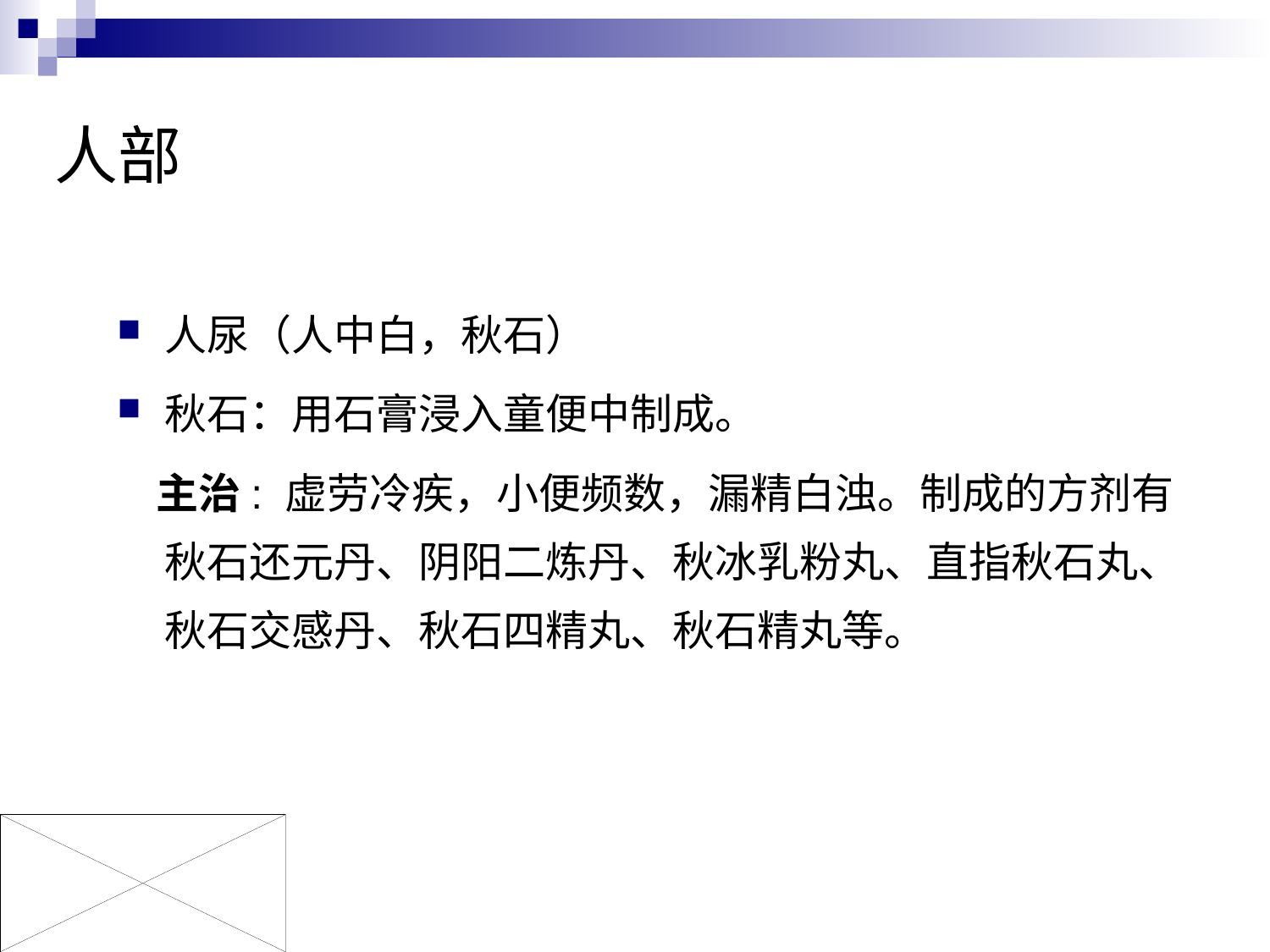

# 人部
人尿（人中白，秋石）
秋石：用石膏浸入童便中制成。
   主治: 虚劳冷疾，小便频数，漏精白浊。制成的方剂有秋石还元丹、阴阳二炼丹、秋冰乳粉丸、直指秋石丸、秋石交感丹、秋石四精丸、秋石精丸等。